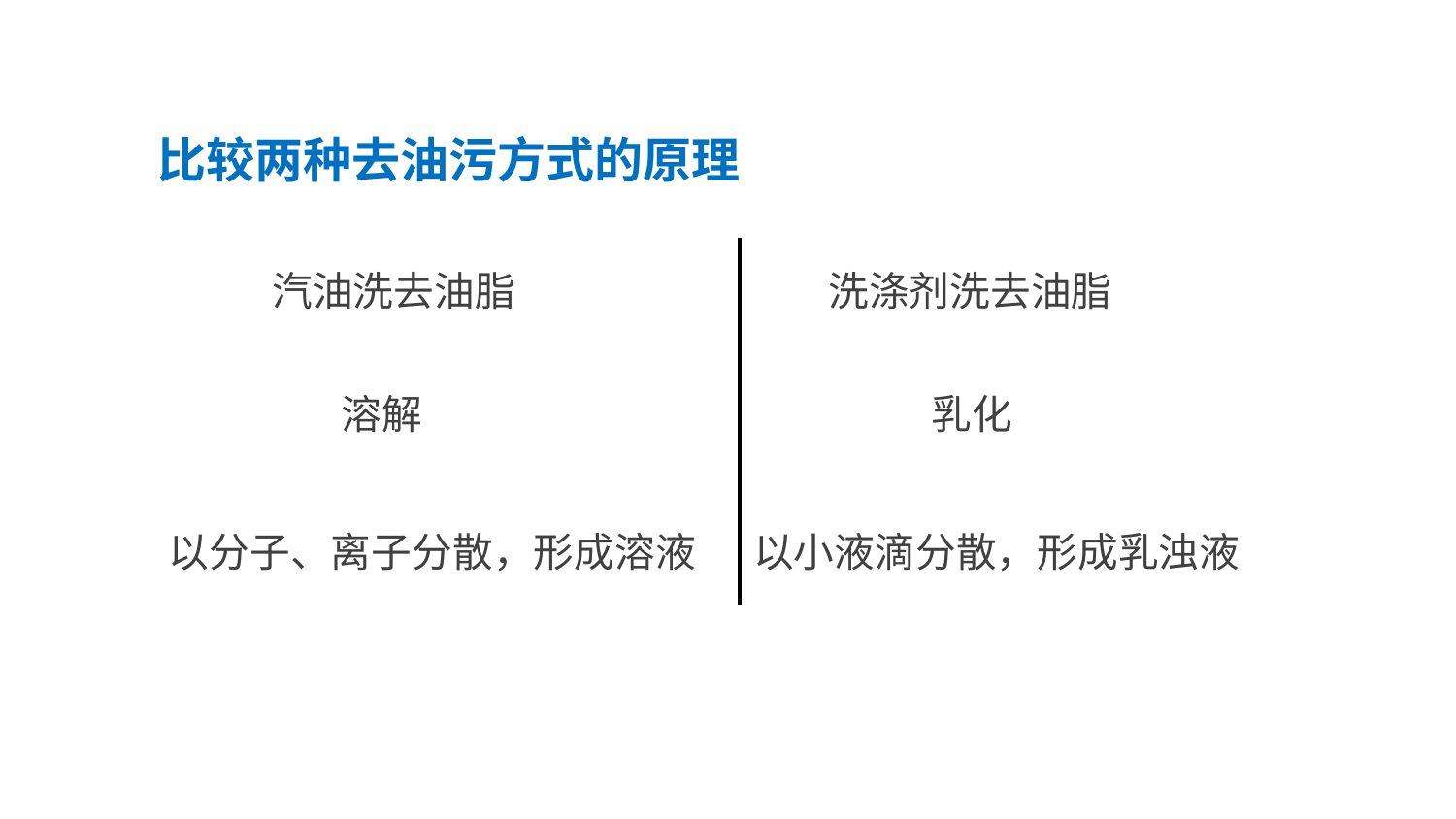

比较两种去油污方式的原理
汽油洗去油脂
洗涤剂洗去油脂
溶解
乳化
以分子、离子分散，形成溶液
以小液滴分散，形成乳浊液